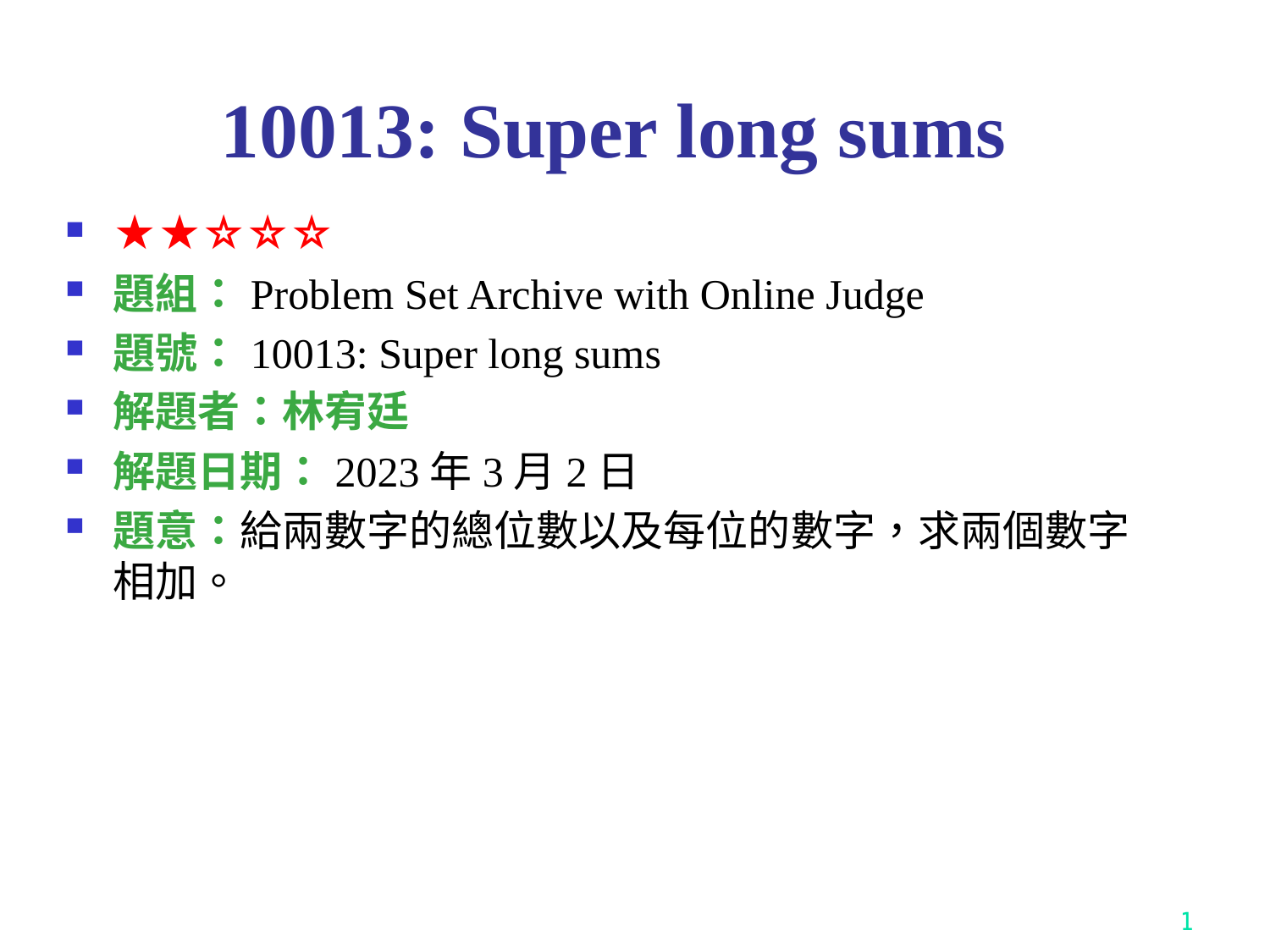

# 10013: Super long sums
★★☆☆☆
題組：Problem Set Archive with Online Judge
題號：10013: Super long sums
解題者：林宥廷
解題日期：2023年3月2日
題意：給兩數字的總位數以及每位的數字，求兩個數字相加。
1